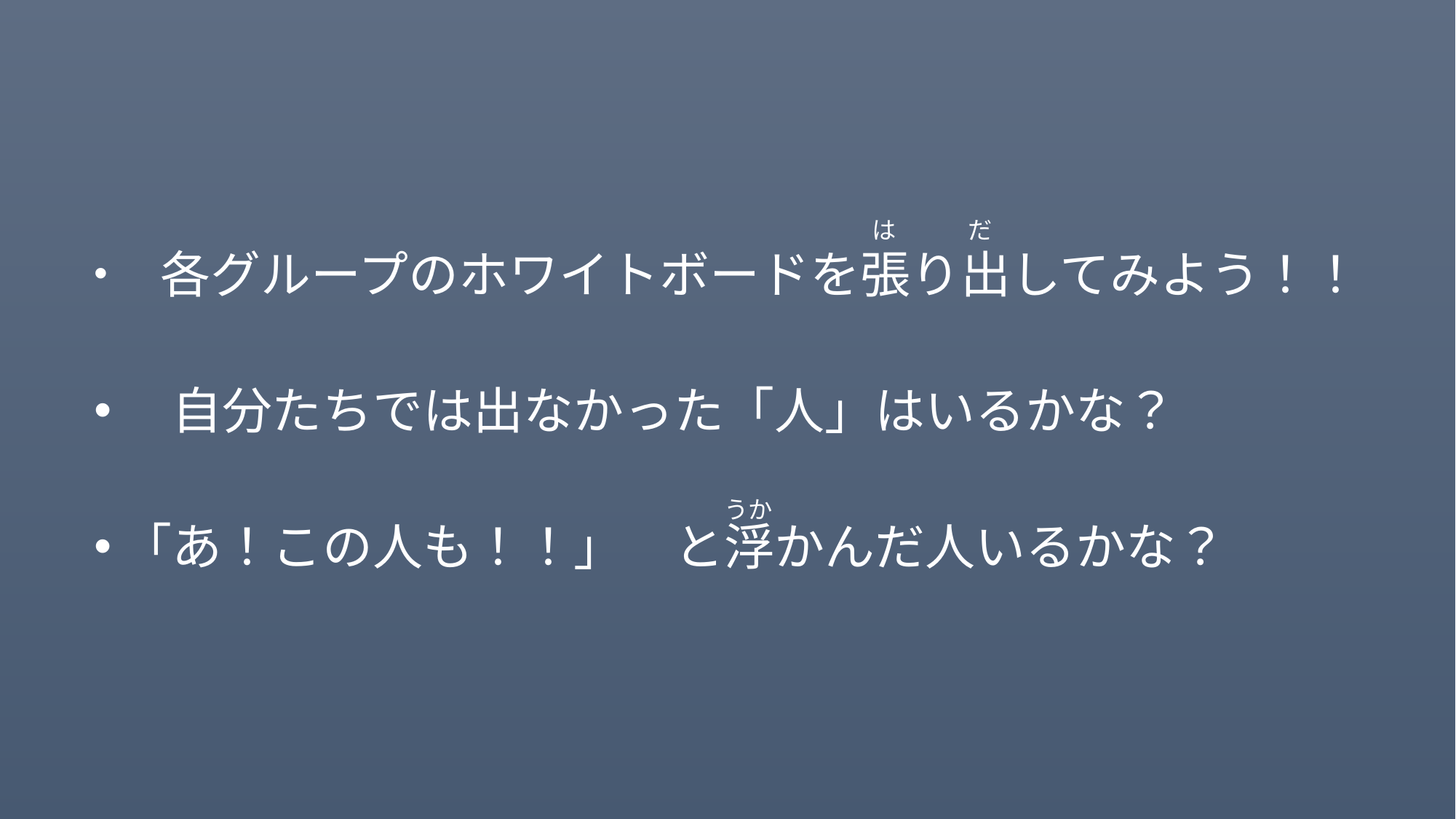

各グループのホワイトボードを張り出してみよう！！

　自分たちでは出なかった「人」はいるかな？

「あ！この人も！！」　と浮かんだ人いるかな？
は　　　だ
うか